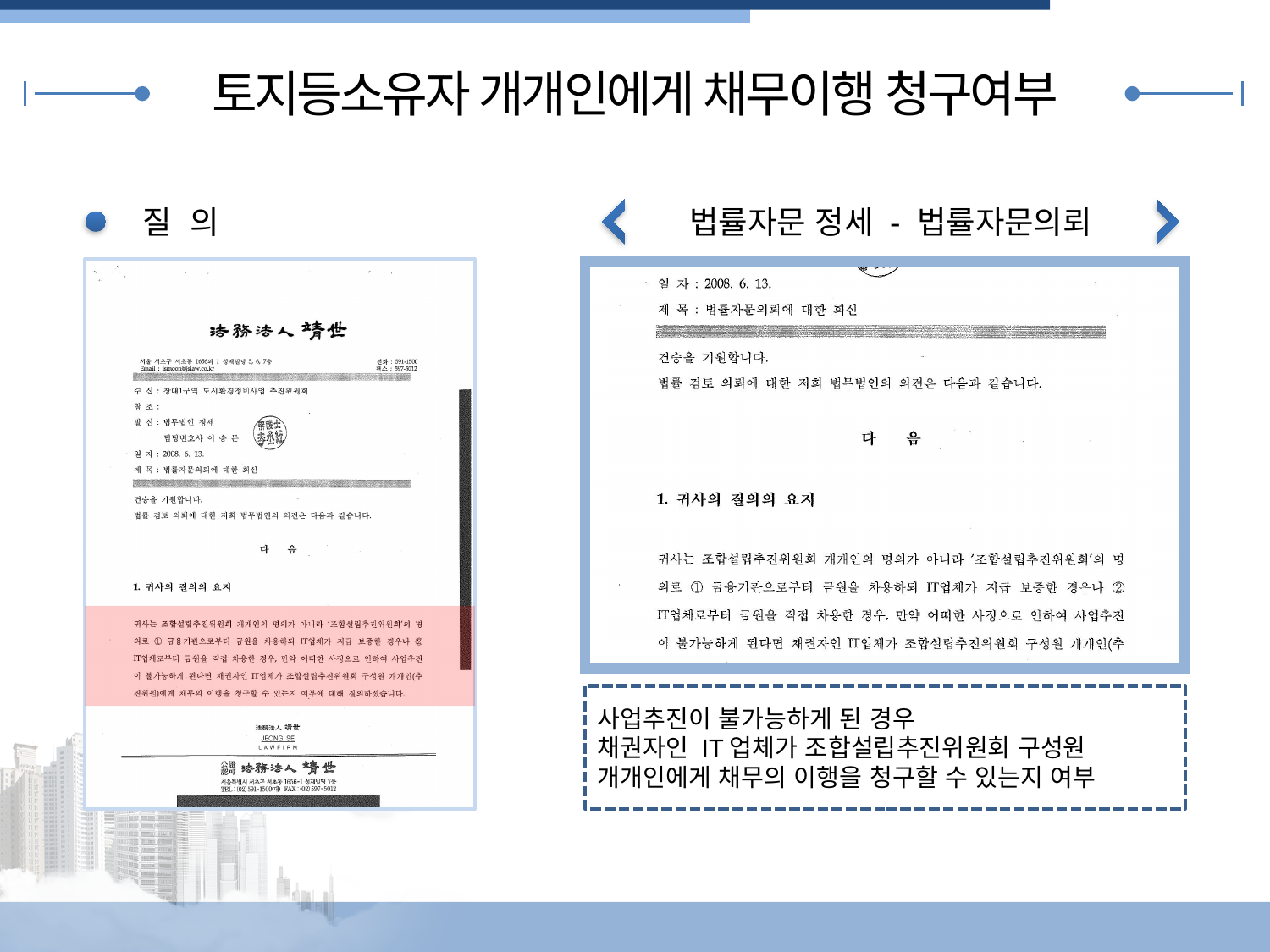

토지등소유자 개개인에게 채무이행 청구여부
질  의

법률자문 정세 - 법률자문의뢰

사업추진이 불가능하게 된 경우
채권자인 IT업체가 조합설립추진위원회 구성원
개개인에게 채무의 이행을 청구할 수 있는지 여부